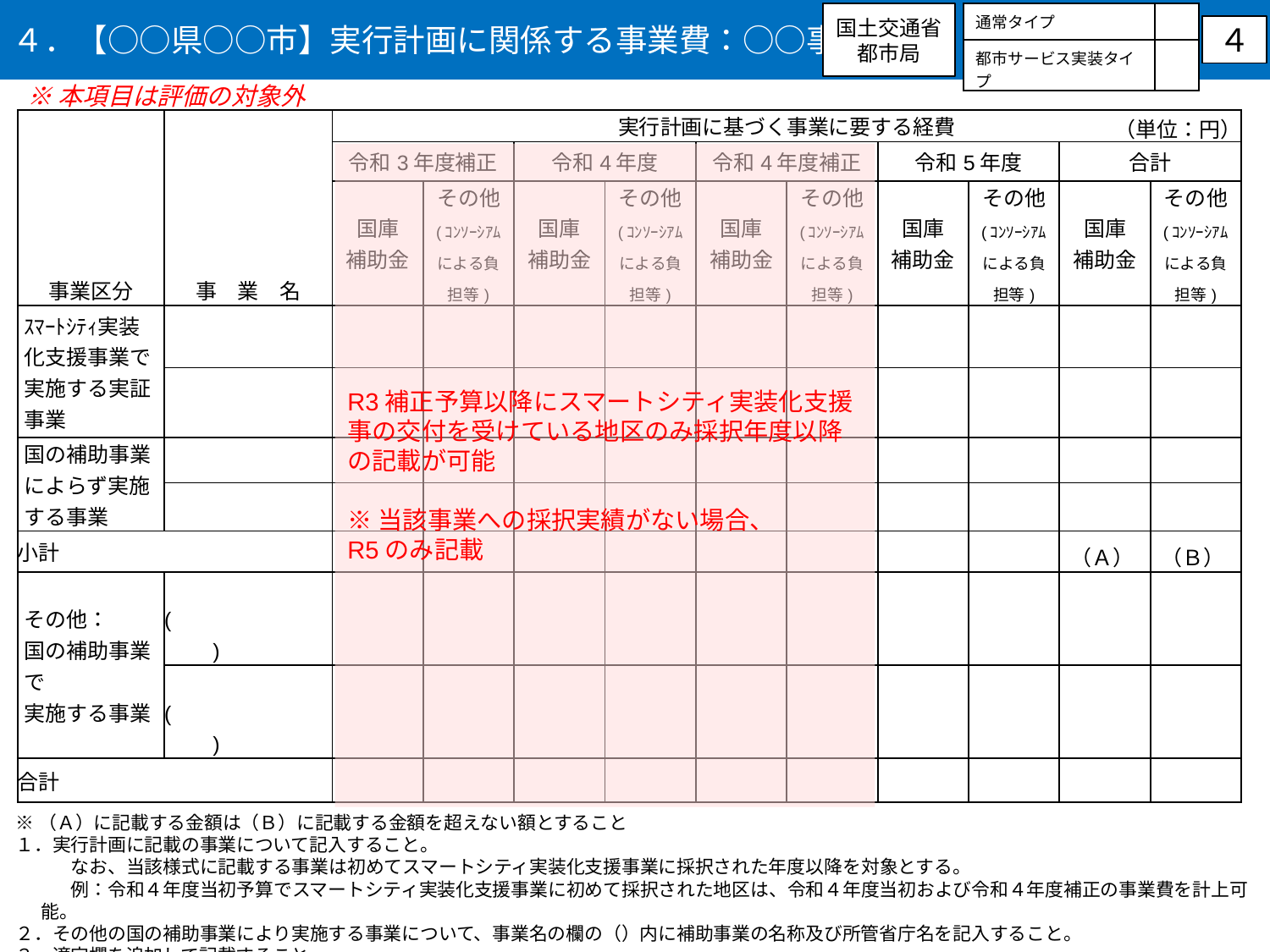

４．【○○県○○市】実行計画に関係する事業費：○○事業
・応募するタイプに○を記入
・両方に応募する場合はシートをコピーの上それぞれで作成すること
国土交通省
都市局
| 通常タイプ |  |
| --- | --- |
| 都市サービス実装タイプ |  |
４
※本項目は評価の対象外
| 事業区分 | 事　業　名 | 実行計画に基づく事業に要する経費 |  |  |  |  |  |  |  |  |  |
| --- | --- | --- | --- | --- | --- | --- | --- | --- | --- | --- | --- |
|  |  | 令和3年度補正 |  | 令和4年度 |  | 令和4年度補正 |  | 令和5年度 |  | 合計 |  |
|  |  | 国庫 補助金 | その他 (ｺﾝｿｰｼｱﾑによる負担等) | 国庫 補助金 | その他 (ｺﾝｿｰｼｱﾑによる負担等) | 国庫 補助金 | その他 (ｺﾝｿｰｼｱﾑによる負担等) | 国庫 補助金 | その他 (ｺﾝｿｰｼｱﾑによる負担等) | 国庫 補助金 | その他 (ｺﾝｿｰｼｱﾑによる負担等) |
| ｽﾏｰﾄｼﾃｨ実装化支援事業で実施する実証事業 |  |  |  |  |  |  |  |  |  |  |  |
|  |  |  |  |  |  |  |  |  |  |  |  |
| 国の補助事業によらず実施する事業 |  |  |  |  |  |  |  |  |  |  |  |
|  |  |  |  |  |  |  |  |  |  |  |  |
| 小計 |  |  |  |  |  |  |  |  |  | （Ａ） | （Ｂ） |
| その他： 国の補助事業で 実施する事業 | (　　　　　　　　　) |  |  |  |  |  |  |  |  |  |  |
|  | (　　　　　　　　　) |  |  |  |  |  |  |  |  |  |  |
| 合計 |  |  |  |  |  |  |  |  |  |  |  |
（単位：円）
R3補正予算以降にスマートシティ実装化支援事の交付を受けている地区のみ採択年度以降の記載が可能

※当該事業への採択実績がない場合、
R5のみ記載
※（Ａ）に記載する金額は（Ｂ）に記載する金額を超えない額とすること
１．実行計画に記載の事業について記入すること。
　　　なお、当該様式に記載する事業は初めてスマートシティ実装化支援事業に採択された年度以降を対象とする。
　　　例：令和４年度当初予算でスマートシティ実装化支援事業に初めて採択された地区は、令和４年度当初および令和４年度補正の事業費を計上可能。
２．その他の国の補助事業により実施する事業について、事業名の欄の（）内に補助事業の名称及び所管省庁名を記入すること。
３．適宜欄を追加して記載すること。